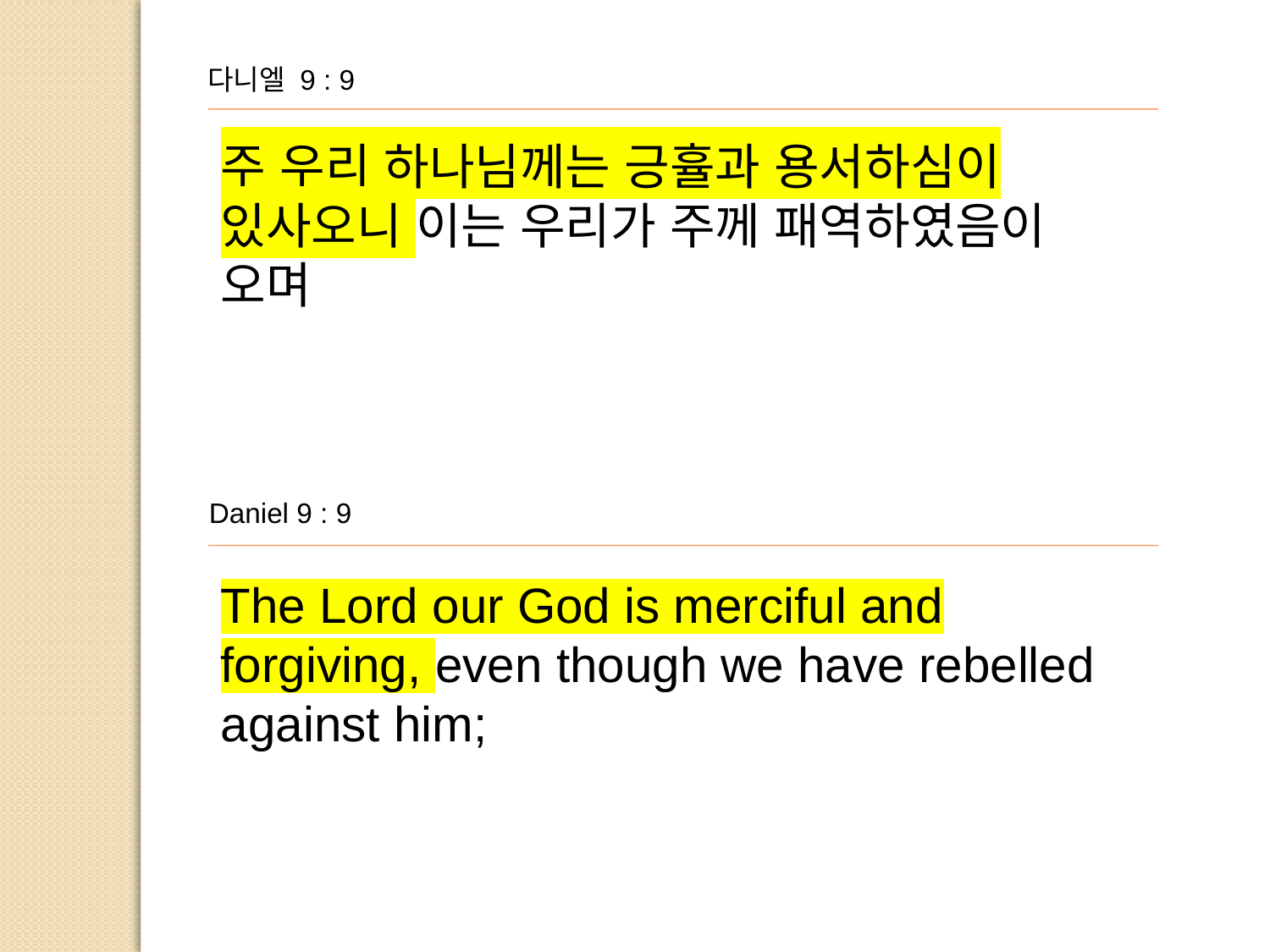

다니엘 9 : 9

주 우리 하나님께는 긍휼과 용서하심이 있사오니 이는 우리가 주께 패역하였음이
오며
Daniel 9 : 9

The Lord our God is merciful and forgiving, even though we have rebelled
against him;